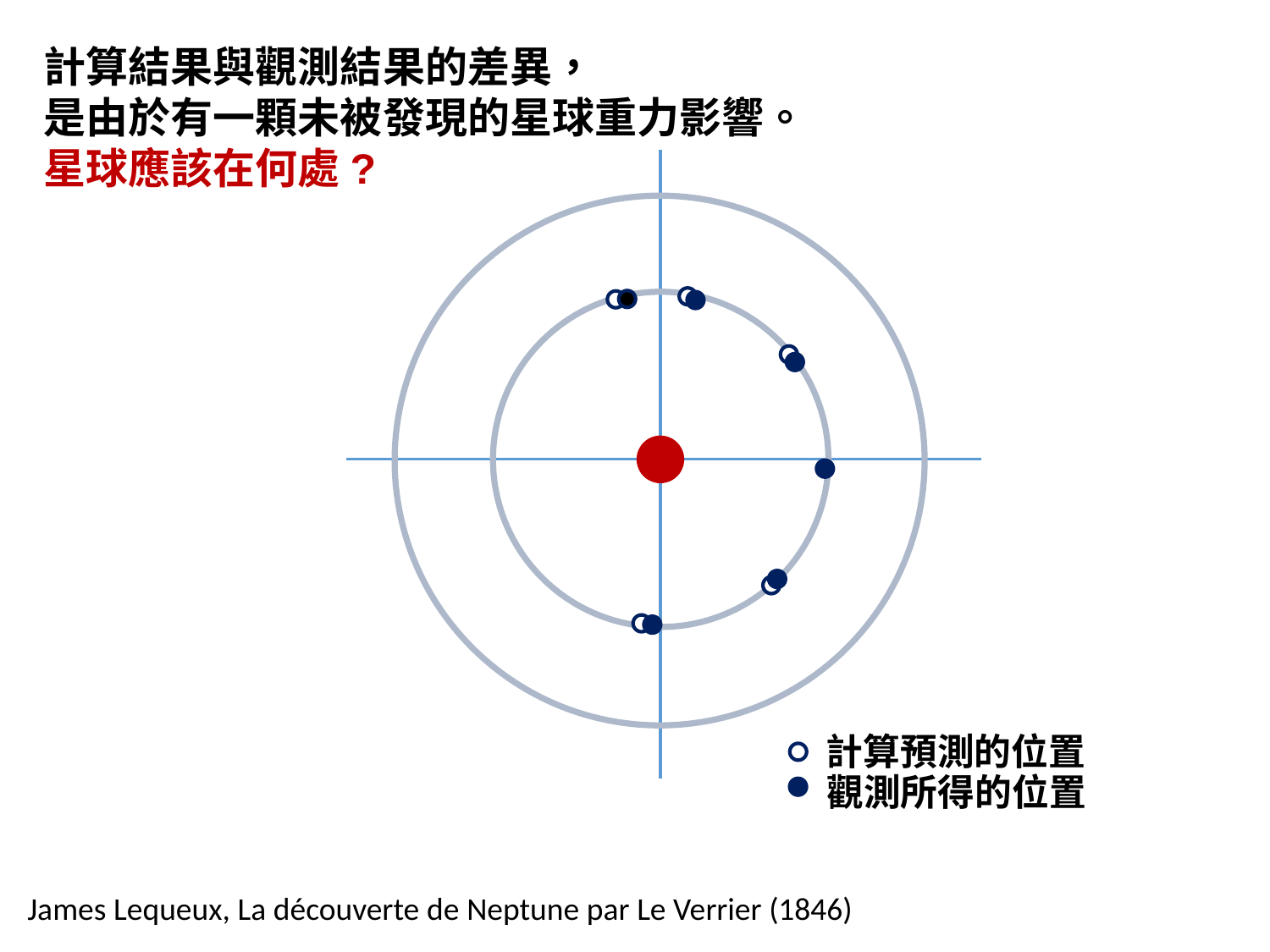

計算結果與觀測結果的差異，
是由於有一顆未被發現的星球重力影響。
星球應該在何處?

計算預測的位置

觀測所得的位置

James Lequeux, La découverte de Neptune par Le Verrier (1846)